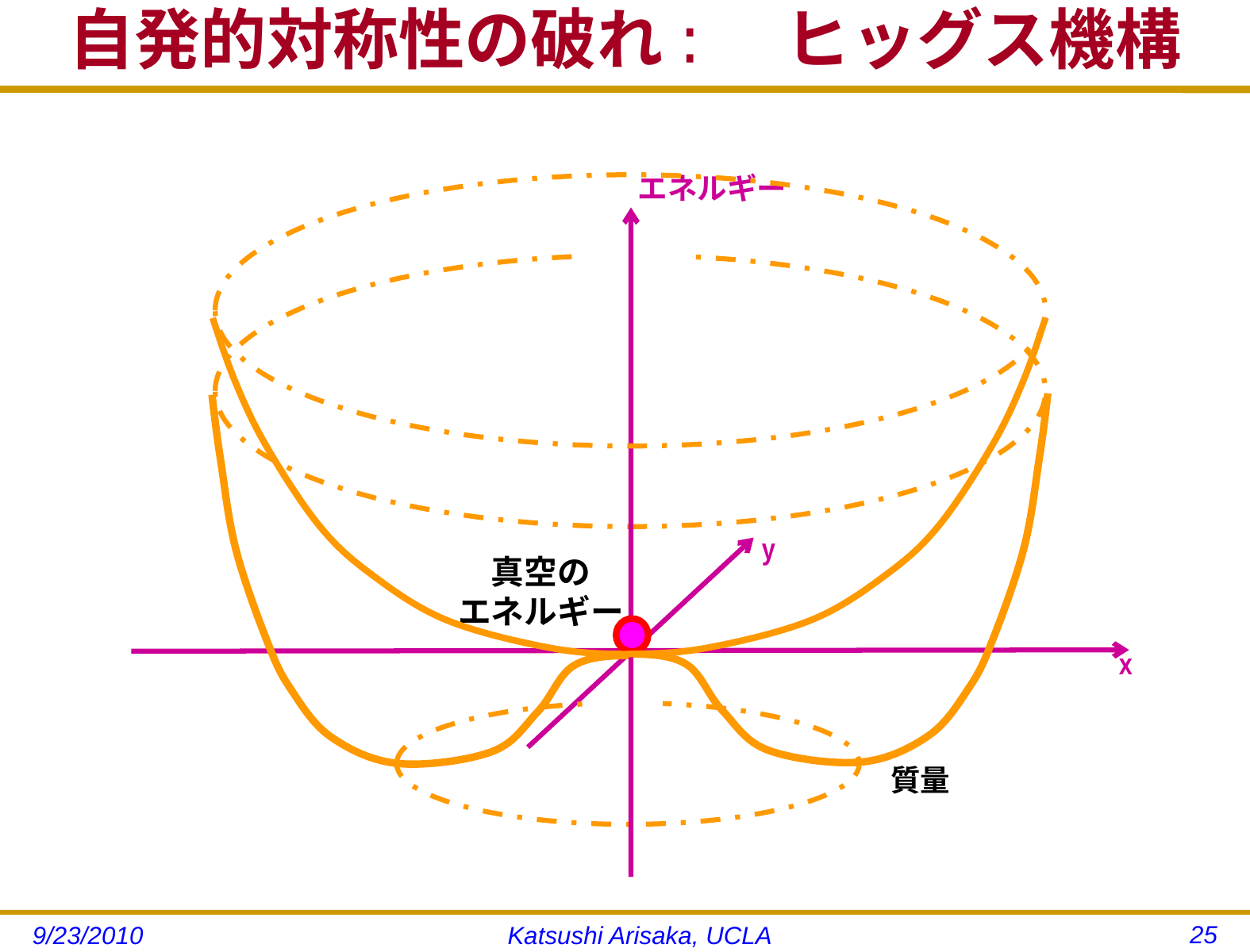

# 自発的対称性の破れ:　ヒッグス機構
エネルギー

y

真空の
エネルギー

x

質量
25
9/23/2010
Katsushi Arisaka, UCLA